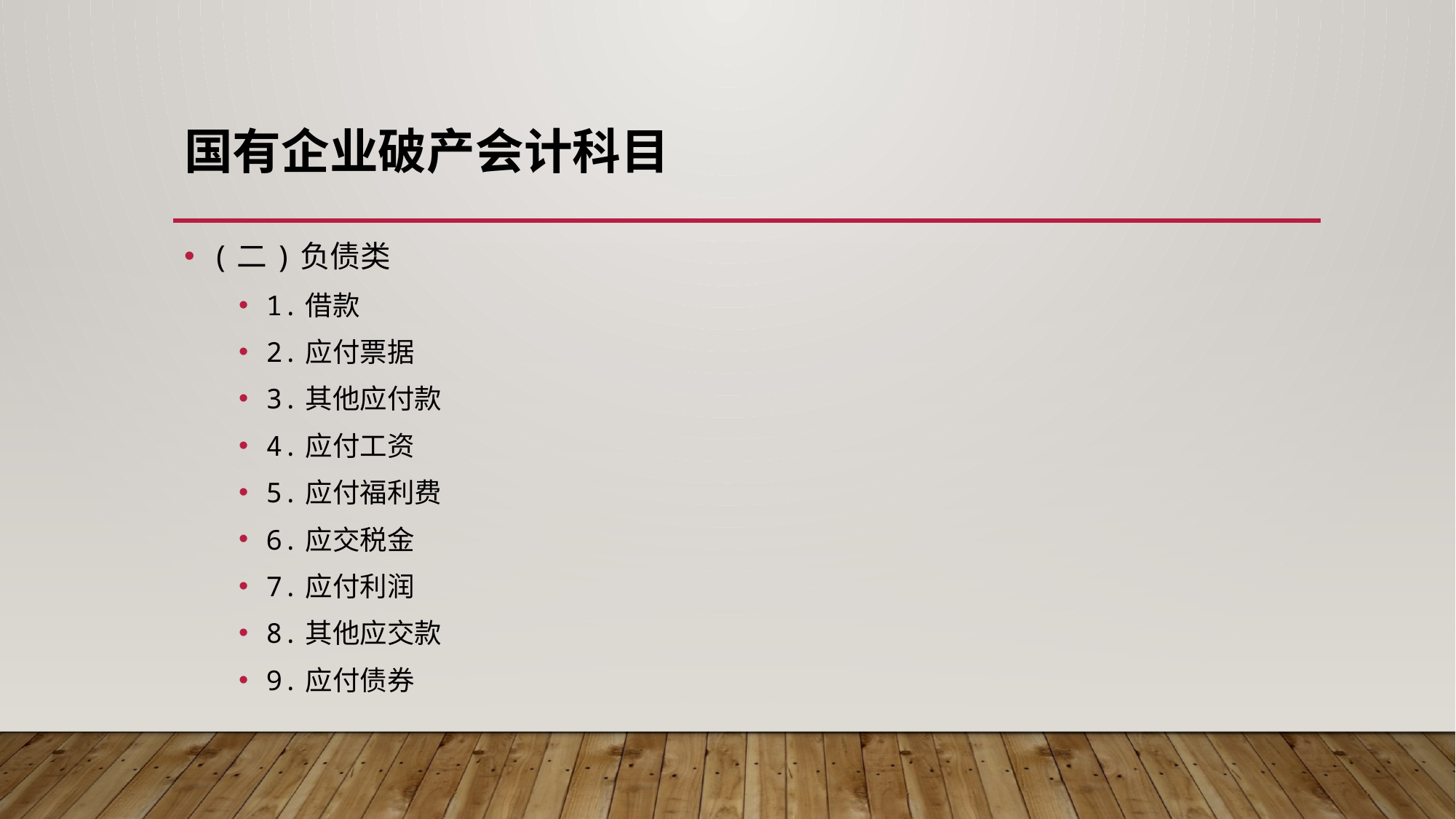

# 国有企业破产会计科目
(二)负债类
1.借款
2.应付票据
3.其他应付款
4.应付工资
5.应付福利费
6.应交税金
7.应付利润
8.其他应交款
9.应付债券